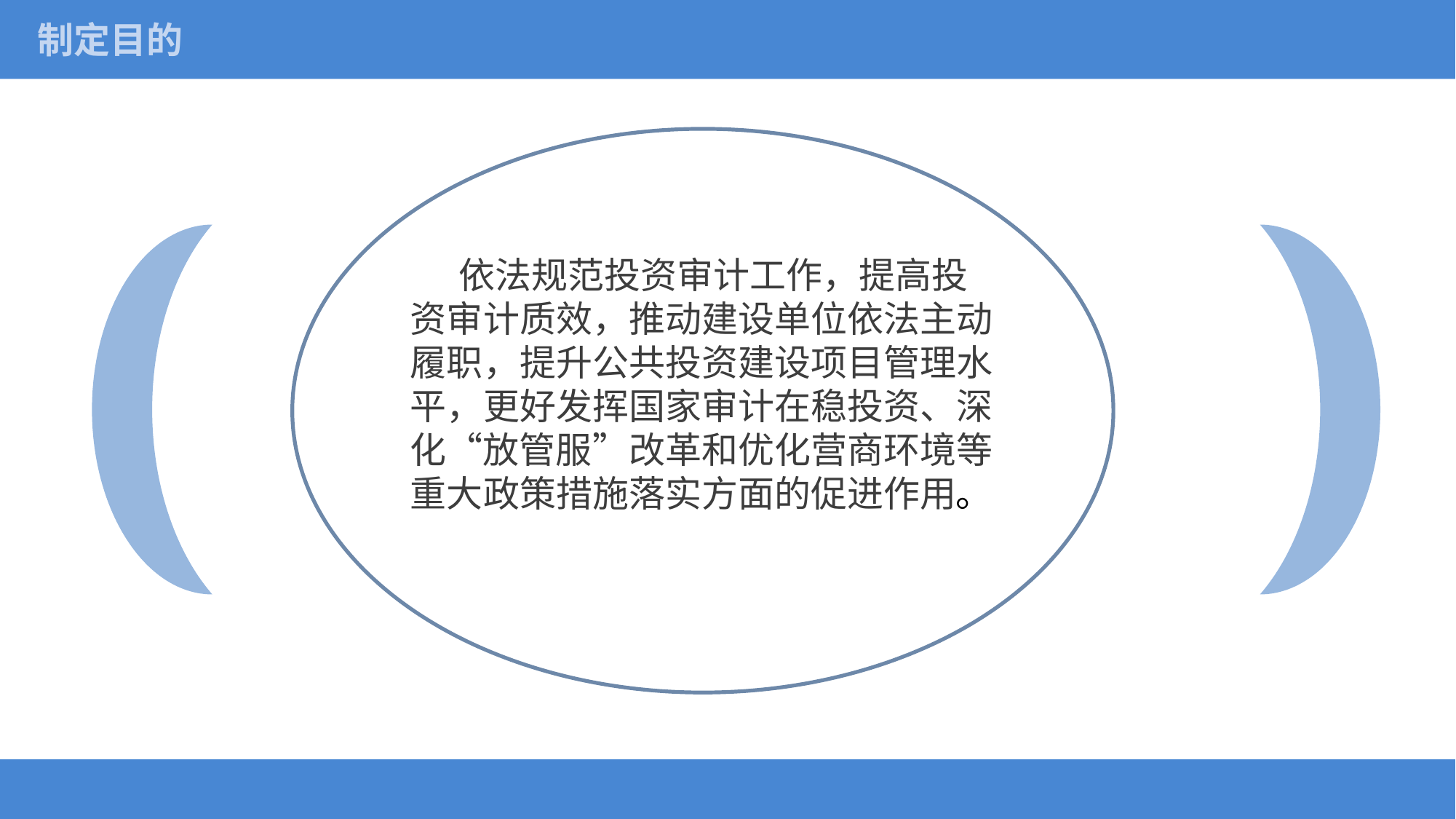

制定目的

依法规范投资审计工作，提高投资审计质效，推动建设单位依法主动履职，提升公共投资建设项目管理水平，更好发挥国家审计在稳投资、深化“放管服”改革和优化营商环境等重大政策措施落实方面的促进作用。